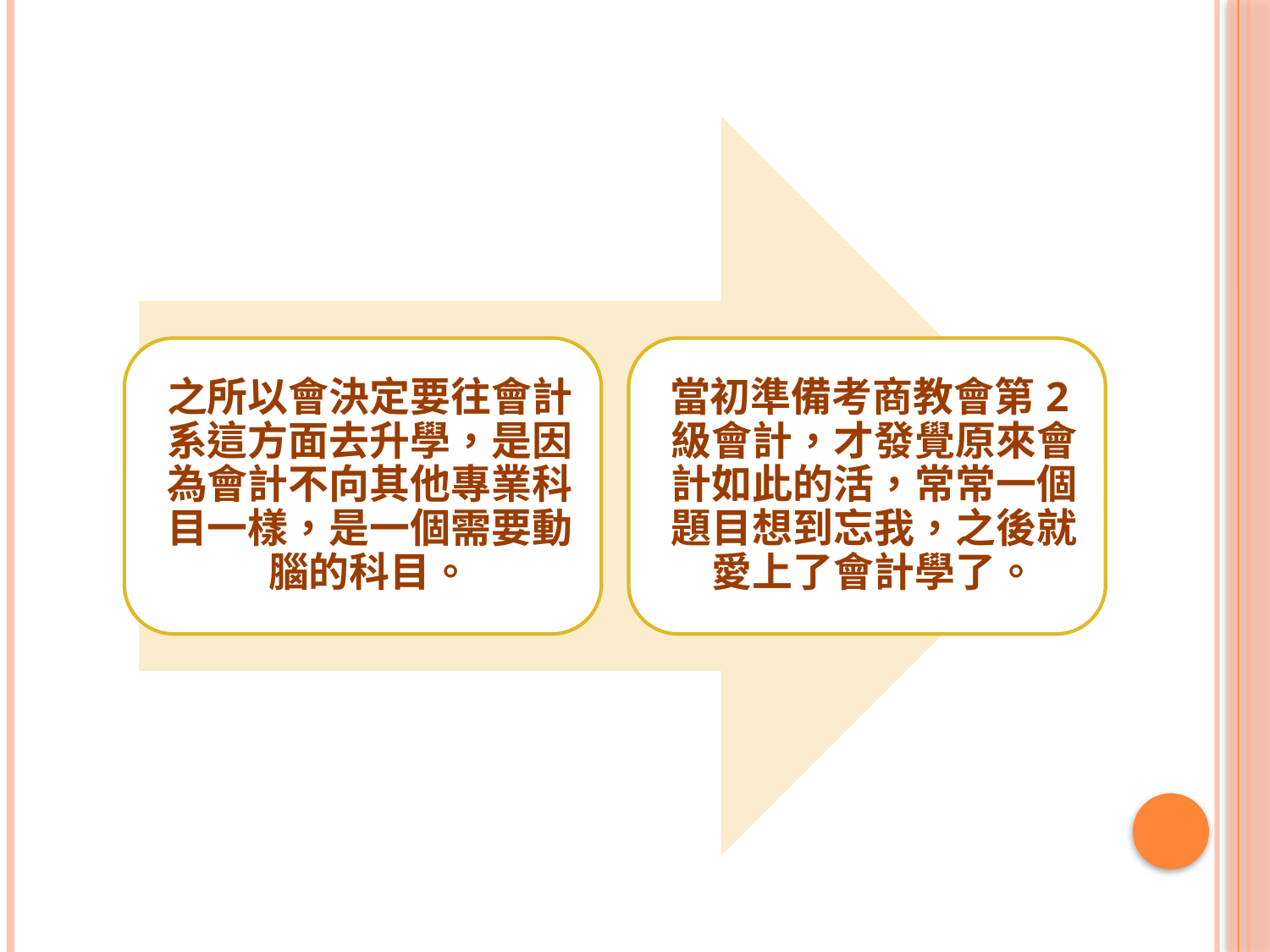

之所以會決定要往會計系這方面去升學，是因為會計不向其他專業科目一樣，是一個需要動腦的科目。
當初準備考商教會第2級會計，才發覺原來會計如此的活，常常一個題目想到忘我，之後就愛上了會計學了。
#